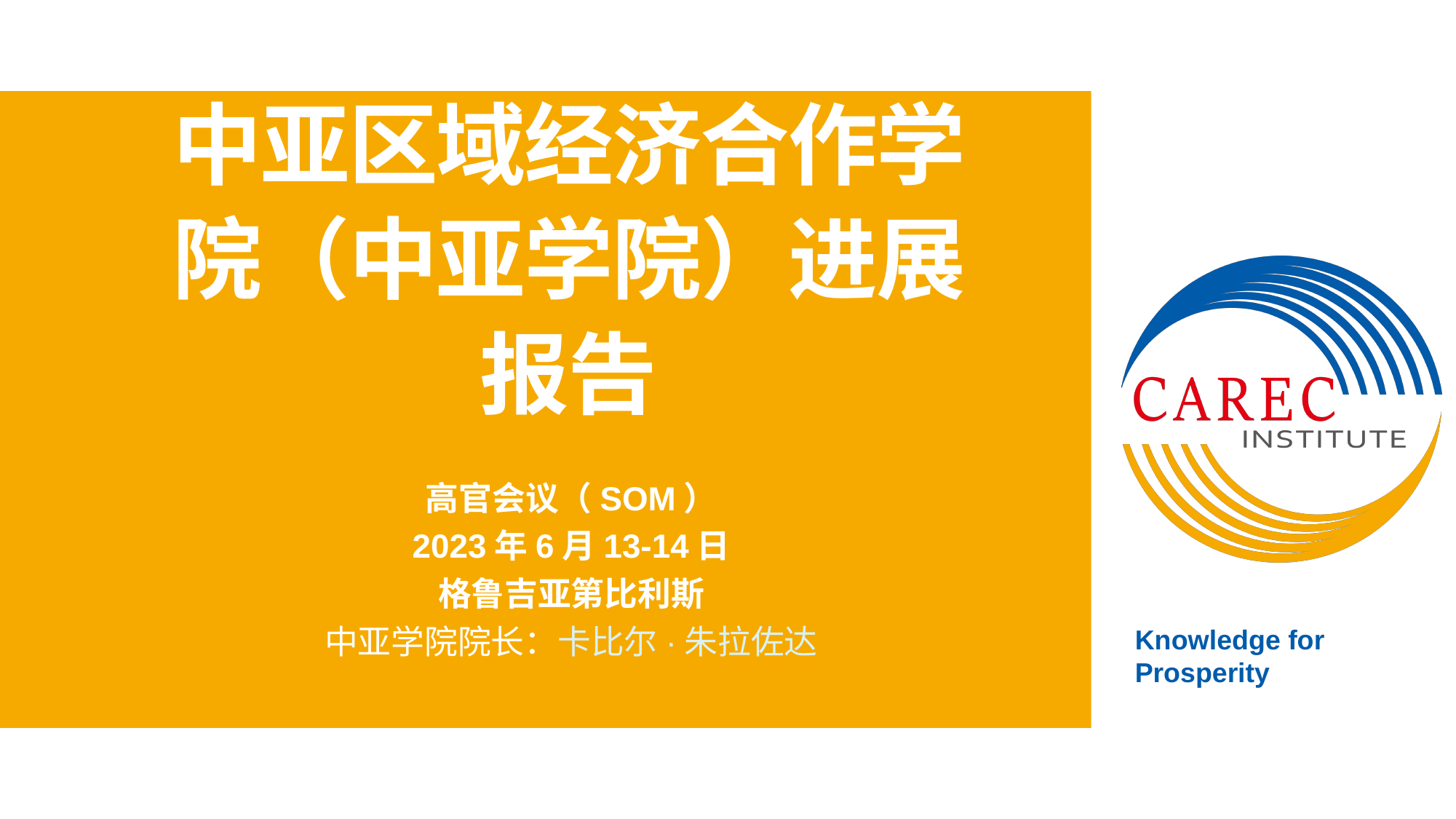

# 中亚区域经济合作学院（中亚学院）进展报告
高官会议（SOM）
2023年6月13-14日
格鲁吉亚第比利斯
中亚学院院长：卡比尔·朱拉佐达